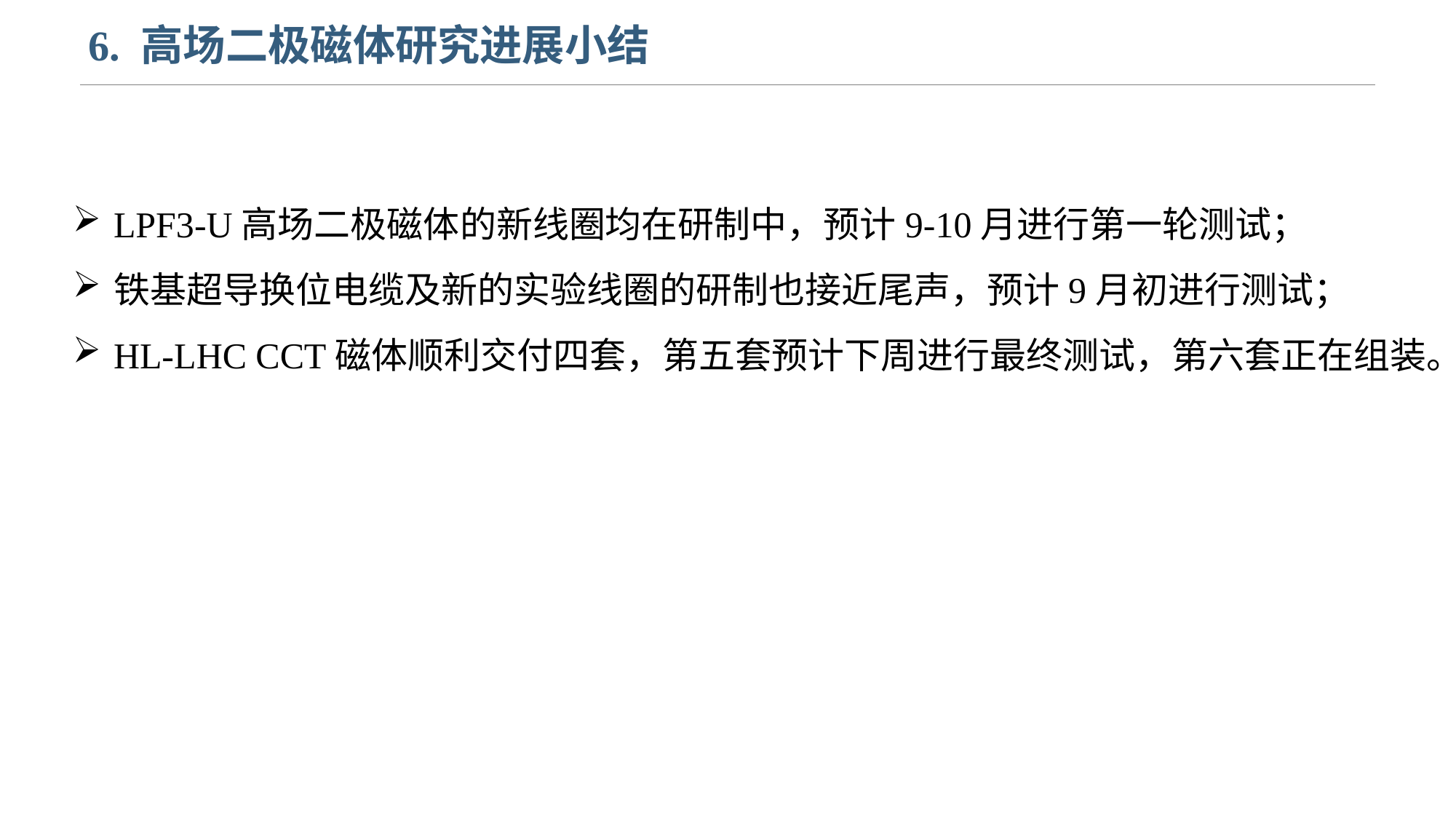

6. 高场二极磁体研究进展小结
LPF3-U高场二极磁体的新线圈均在研制中，预计9-10月进行第一轮测试；
铁基超导换位电缆及新的实验线圈的研制也接近尾声，预计9月初进行测试；
HL-LHC CCT磁体顺利交付四套，第五套预计下周进行最终测试，第六套正在组装。